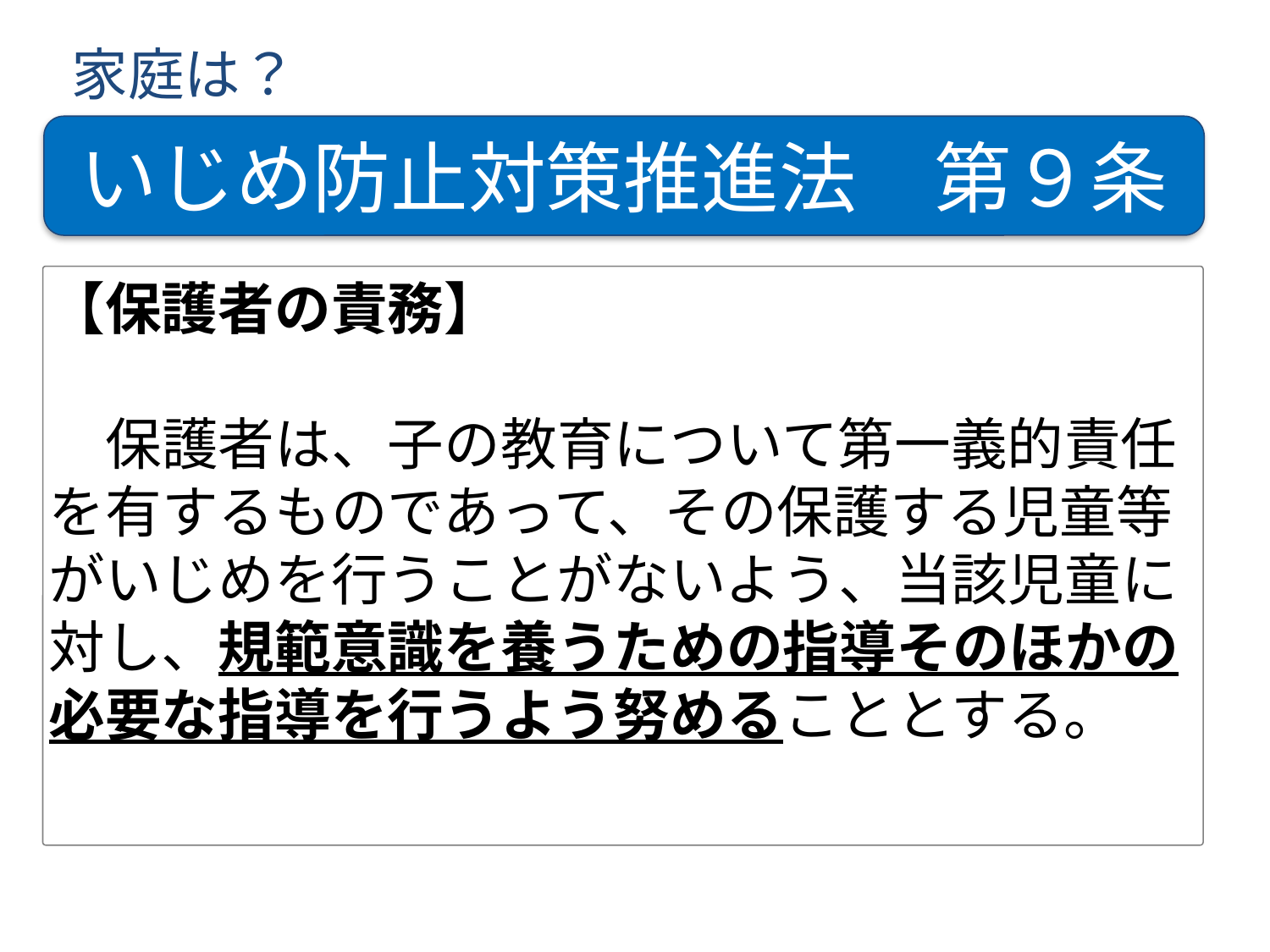

家庭は？
いじめ防止対策推進法　第９条
【保護者の責務】

　保護者は、子の教育について第一義的責任を有するものであって、その保護する児童等がいじめを行うことがないよう、当該児童に対し、規範意識を養うための指導そのほかの必要な指導を行うよう努めることとする。